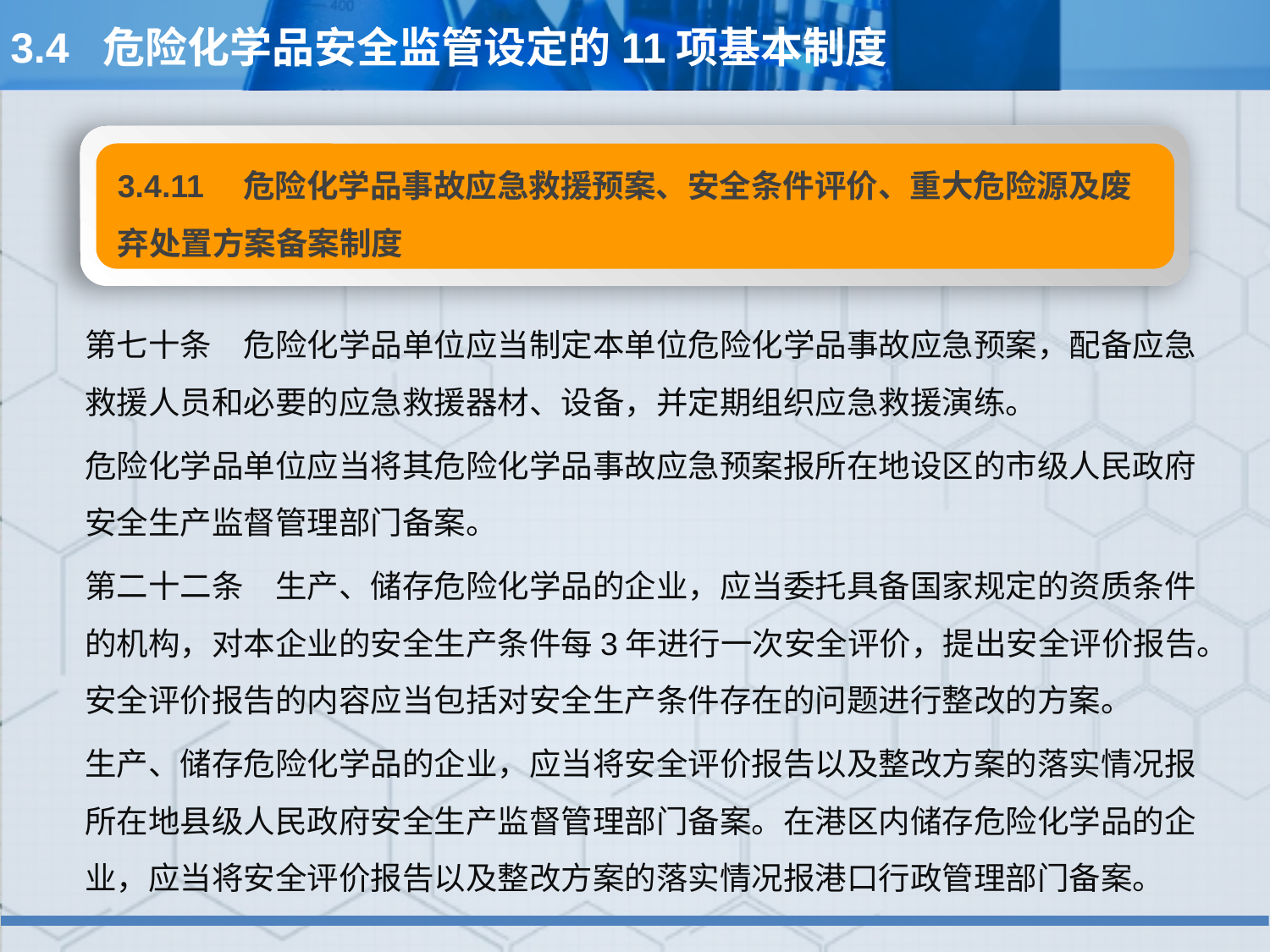

3.4  危险化学品安全监管设定的11项基本制度

3.4.11　危险化学品事故应急救援预案、安全条件评价、重大危险源及废弃处置方案备案制度
第七十条　危险化学品单位应当制定本单位危险化学品事故应急预案，配备应急救援人员和必要的应急救援器材、设备，并定期组织应急救援演练。
危险化学品单位应当将其危险化学品事故应急预案报所在地设区的市级人民政府安全生产监督管理部门备案。
第二十二条　生产、储存危险化学品的企业，应当委托具备国家规定的资质条件的机构，对本企业的安全生产条件每3年进行一次安全评价，提出安全评价报告。安全评价报告的内容应当包括对安全生产条件存在的问题进行整改的方案。
生产、储存危险化学品的企业，应当将安全评价报告以及整改方案的落实情况报所在地县级人民政府安全生产监督管理部门备案。在港区内储存危险化学品的企业，应当将安全评价报告以及整改方案的落实情况报港口行政管理部门备案。